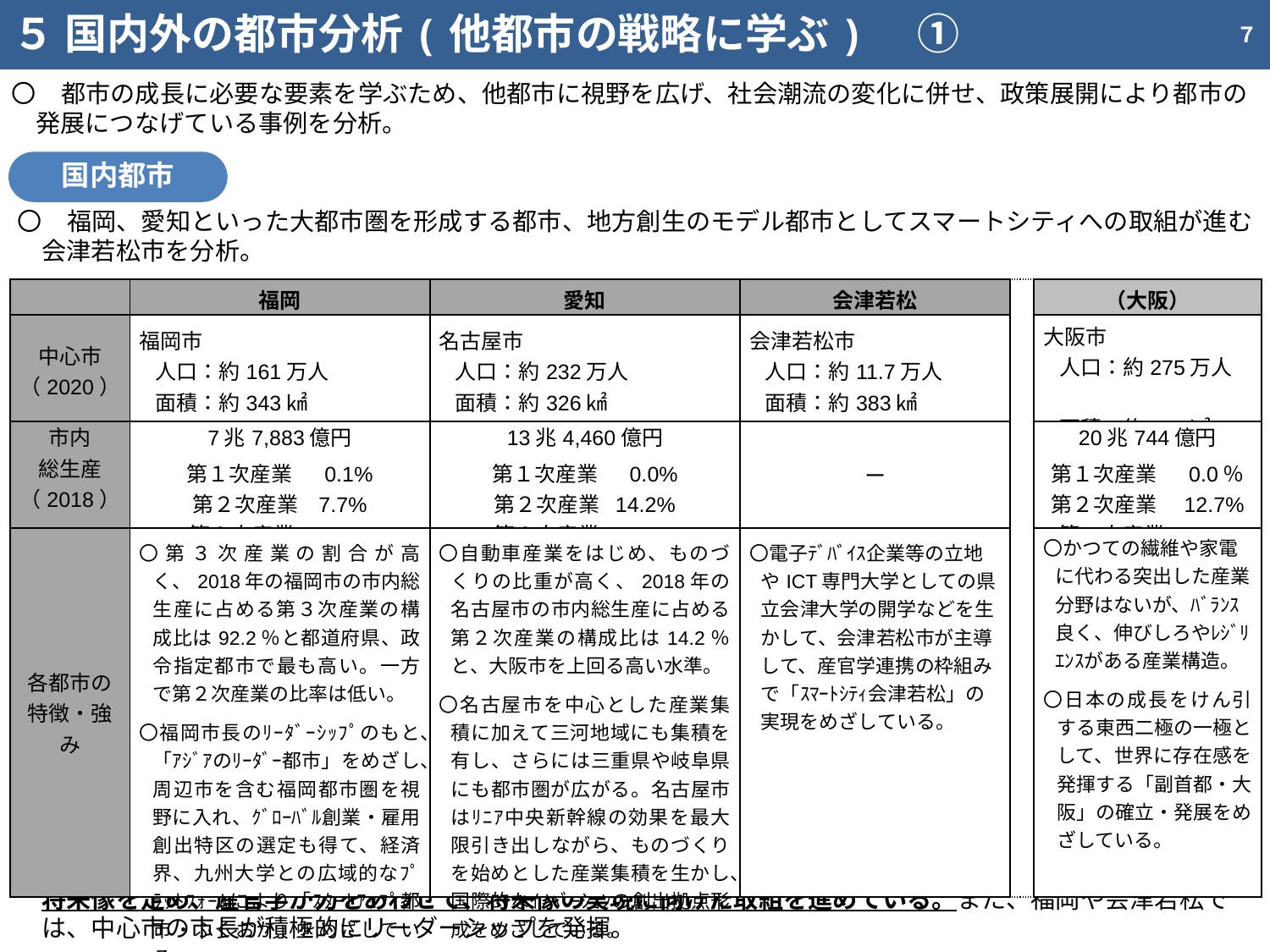

５ 国内外の都市分析(他都市の戦略に学ぶ)　①
７
〇　都市の成長に必要な要素を学ぶため、他都市に視野を広げ、社会潮流の変化に併せ、政策展開により都市の発展につなげている事例を分析。
国内都市
〇　福岡、愛知といった大都市圏を形成する都市、地方創生のモデル都市としてスマートシティへの取組が進む会津若松市を分析。
|  | 福岡 | 愛知 | 会津若松 |  | （大阪） |
| --- | --- | --- | --- | --- | --- |
| 中心市 （2020） | 福岡市 人口：約161万人　　 面積：約343㎢ | 名古屋市 人口：約232万人　 面積：約326㎢ | 会津若松市 人口：約11.7万人　 面積：約383㎢ |  | 大阪市 人口：約275万人　 面積：約225㎢ |
| 市内 総生産（2018） | 7兆7,883億円 第１次産業　 0.1% 第２次産業 7.7% 第３次産業 92.2% | 13兆4,460億円 第１次産業　 0.0% 第２次産業 14.2% 第３次産業 85.8% | ー |  | 20兆744億円 第１次産業　 0.0％ 第２次産業　12.7% 第3次産業 87.3% |
| 各都市の 特徴・強み | 〇第３次産業の割合が高く、2018年の福岡市の市内総生産に占める第３次産業の構成比は92.2％と都道府県、政令指定都市で最も高い。一方で第２次産業の比率は低い。 〇福岡市長のﾘｰﾀﾞｰｼｯﾌﾟのもと、「ｱｼﾞｱのﾘｰﾀﾞｰ都市」をめざし、周辺市を含む福岡都市圏を視野に入れ、ｸﾞﾛｰﾊﾞﾙ創業・雇用創出特区の選定も得て、経済界、九州大学との広域的なﾌﾟﾗｯﾄﾌｫｰﾑにより「ｽﾀｰﾄｱｯﾌﾟ都市・ふくおか」をめざしている。 | 〇自動車産業をはじめ、ものづくりの比重が高く、2018年の名古屋市の市内総生産に占める第２次産業の構成比は14.2％と、大阪市を上回る高い水準。 〇名古屋市を中心とした産業集積に加えて三河地域にも集積を有し、さらには三重県や岐阜県にも都市圏が広がる。名古屋市はﾘﾆｱ中央新幹線の効果を最大限引き出しながら、ものづくりを始めとした産業集積を生かし、国際的なｲﾉﾍﾞｰｼｮﾝの創出拠点形成をめざしている。 | 〇電子ﾃﾞﾊﾞｲｽ企業等の立地やICT専門大学としての県立会津大学の開学などを生かして、会津若松市が主導して、産官学連携の枠組みで「ｽﾏｰﾄｼﾃｨ会津若松」の実現をめざしている。 |  | 〇かつての繊維や家電に代わる突出した産業分野はないが、ﾊﾞﾗﾝｽ良く、伸びしろやﾚｼﾞﾘｴﾝｽがある産業構造。 〇日本の成長をけん引する東西二極の一極として、世界に存在感を発揮する「副首都・大阪」の確立・発展をめざしている。 |
〇　これらの都市は、自治体の規模、都市圏の広がりに差はあるものの、総じて、自らの強みを把握し、明解な将来像を定め、産官学が力をあわせて、将来像の実現に向けた取組を進めている。また、福岡や会津若松では、中心市の市長が積極的にリーダーシップを発揮。